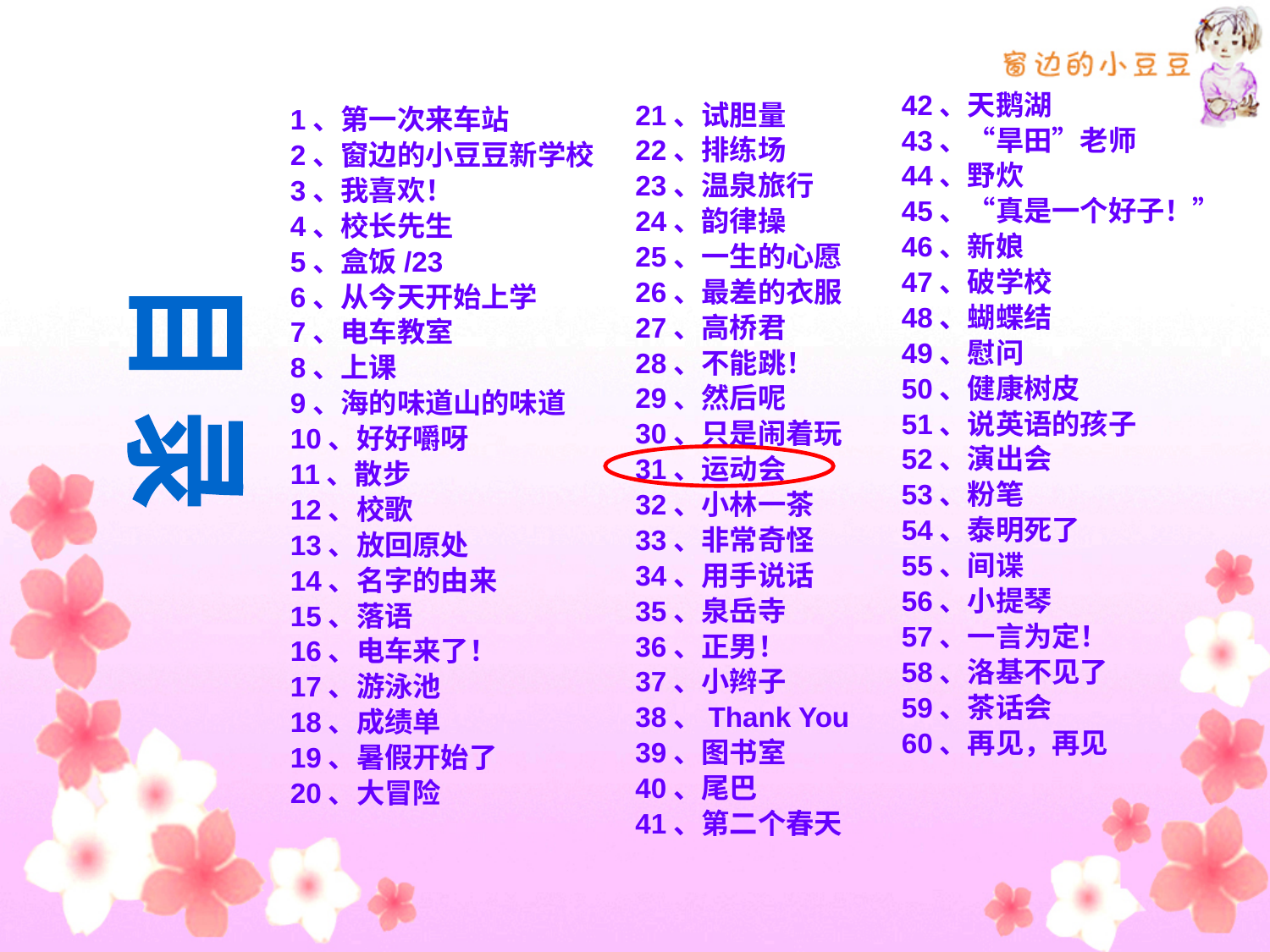

21、试胆量
22、排练场
23、温泉旅行
24、韵律操
25、一生的心愿
26、最差的衣服
27、高桥君
28、不能跳！
29、然后呢
30、只是闹着玩
31、运动会
32、小林一茶
33、非常奇怪
34、用手说话
35、泉岳寺
36、正男！
37、小辫子
38、Thank You
39、图书室
40、尾巴
41、第二个春天

42、天鹅湖
43、“旱田”老师
44、野炊
45、“真是一个好子！”
46、新娘
47、破学校
48、蝴蝶结
49、慰问
50、健康树皮
51、说英语的孩子
52、演出会
53、粉笔
54、泰明死了
55、间谍
56、小提琴
57、一言为定！
58、洛基不见了
59、茶话会
60、再见，再见

1、第一次来车站
2、窗边的小豆豆新学校
3、我喜欢！
4、校长先生
5、盒饭/23
6、从今天开始上学
7、电车教室
8、上课
9、海的味道山的味道
10、好好嚼呀
11、散步
12、校歌
13、放回原处
14、名字的由来
15、落语
16、电车来了！
17、游泳池
18、成绩单
19、暑假开始了
20、大冒险

目 录